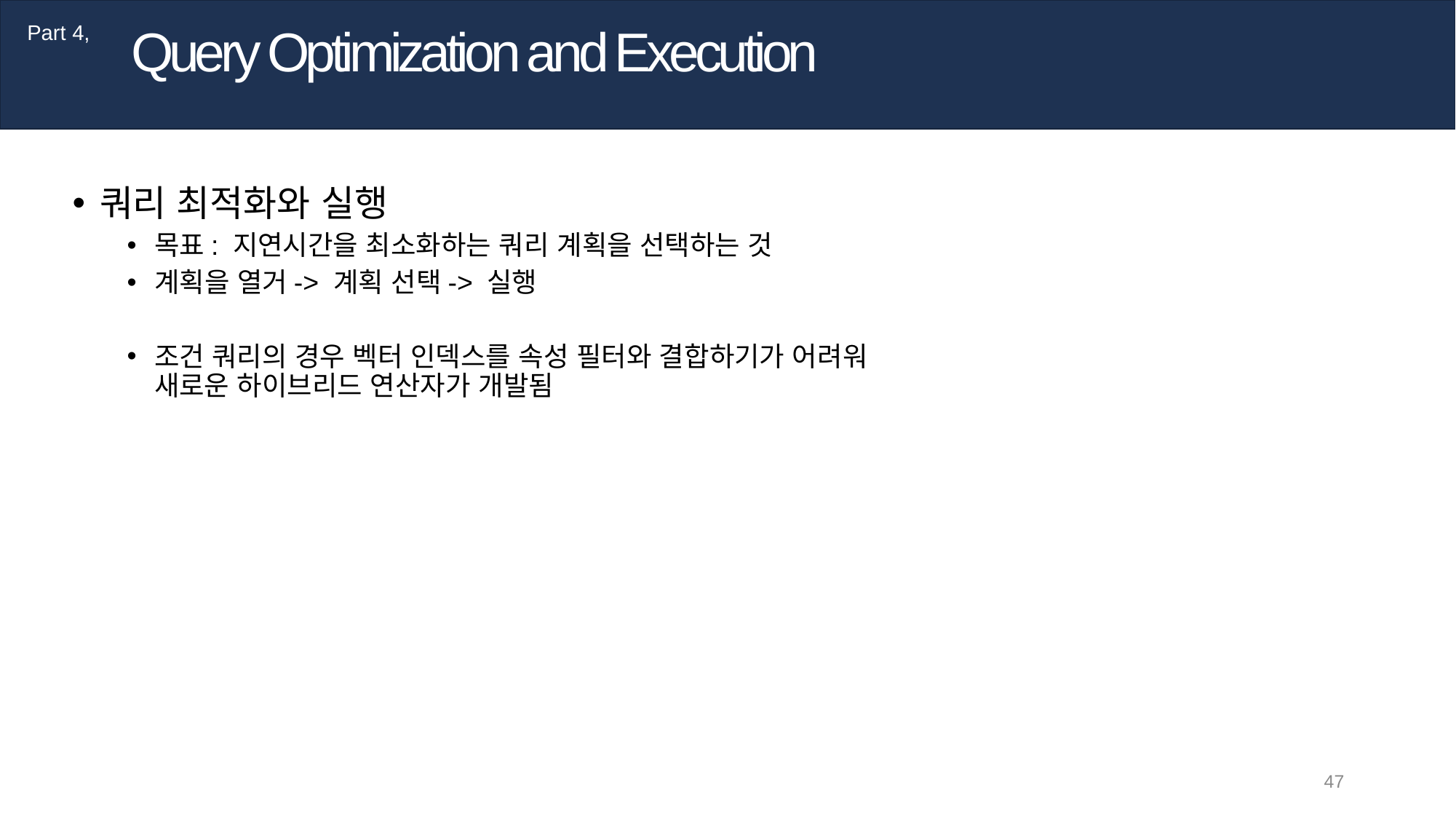

Query Optimization and Execution
Part 4,
쿼리 최적화와 실행
목표: 지연시간을 최소화하는 쿼리 계획을 선택하는 것
계획을 열거-> 계획 선택-> 실행

조건 쿼리의 경우 벡터 인덱스를 속성 필터와 결합하기가 어려워
새로운 하이브리드 연산자가 개발됨

47